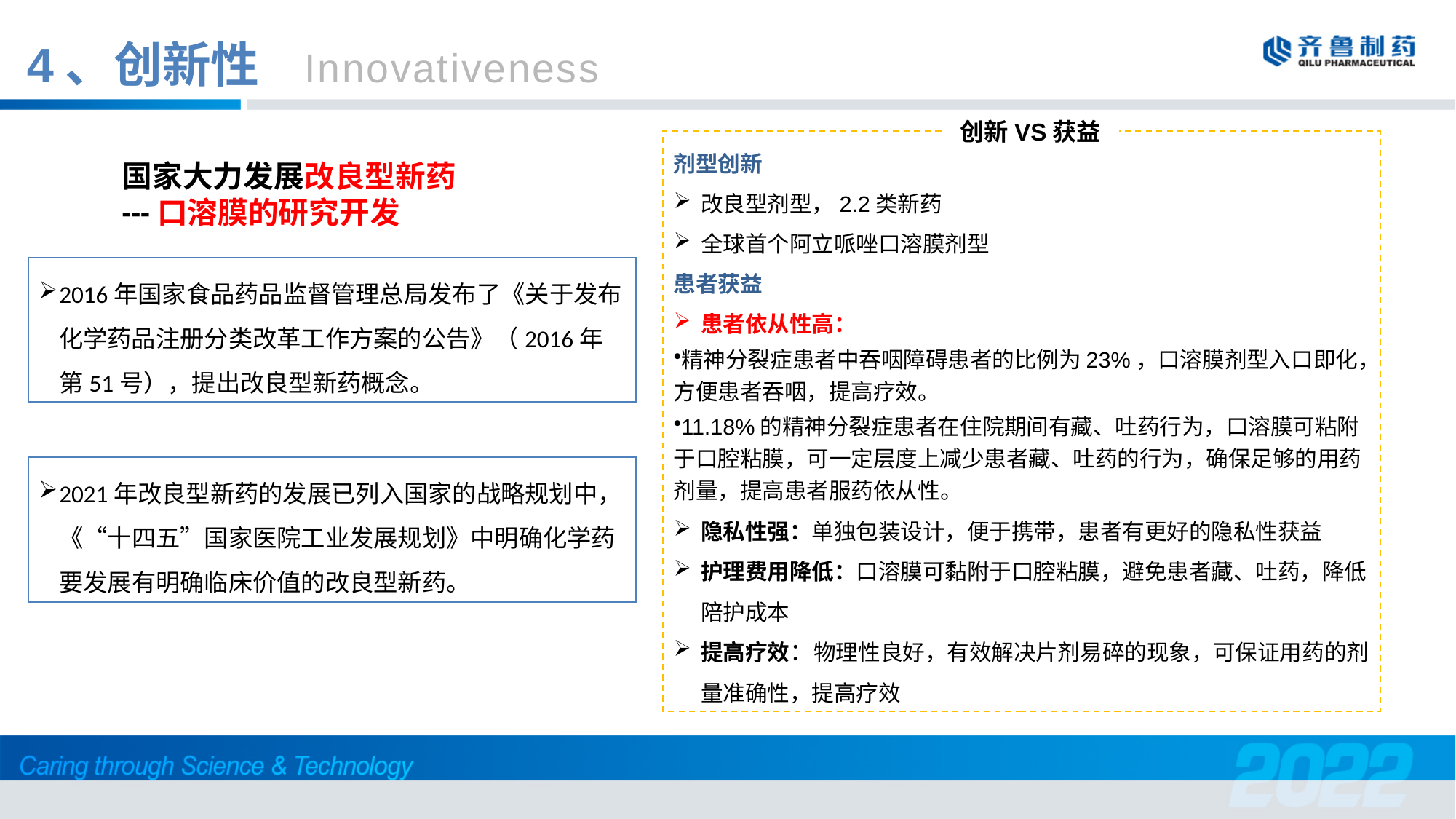

4、创新性   Innovativeness
创新VS获益
剂型创新
改良型剂型，2.2类新药
全球首个阿立哌唑口溶膜剂型
患者获益
患者依从性高：
精神分裂症患者中吞咽障碍患者的比例为23%，口溶膜剂型入口即化，方便患者吞咽，提高疗效。
11.18%的精神分裂症患者在住院期间有藏、吐药行为，口溶膜可粘附于口腔粘膜，可一定层度上减少患者藏、吐药的行为，确保足够的用药剂量，提高患者服药依从性。
隐私性强：单独包装设计，便于携带，患者有更好的隐私性获益
护理费用降低：口溶膜可黏附于口腔粘膜，避免患者藏、吐药，降低陪护成本
提高疗效：物理性良好，有效解决片剂易碎的现象，可保证用药的剂量准确性，提高疗效
国家大力发展改良型新药
---口溶膜的研究开发
2016年国家食品药品监督管理总局发布了《关于发布化学药品注册分类改革工作方案的公告》（2016年第51号），提出改良型新药概念。
2021年改良型新药的发展已列入国家的战略规划中，《“十四五”国家医院工业发展规划》中明确化学药要发展有明确临床价值的改良型新药。